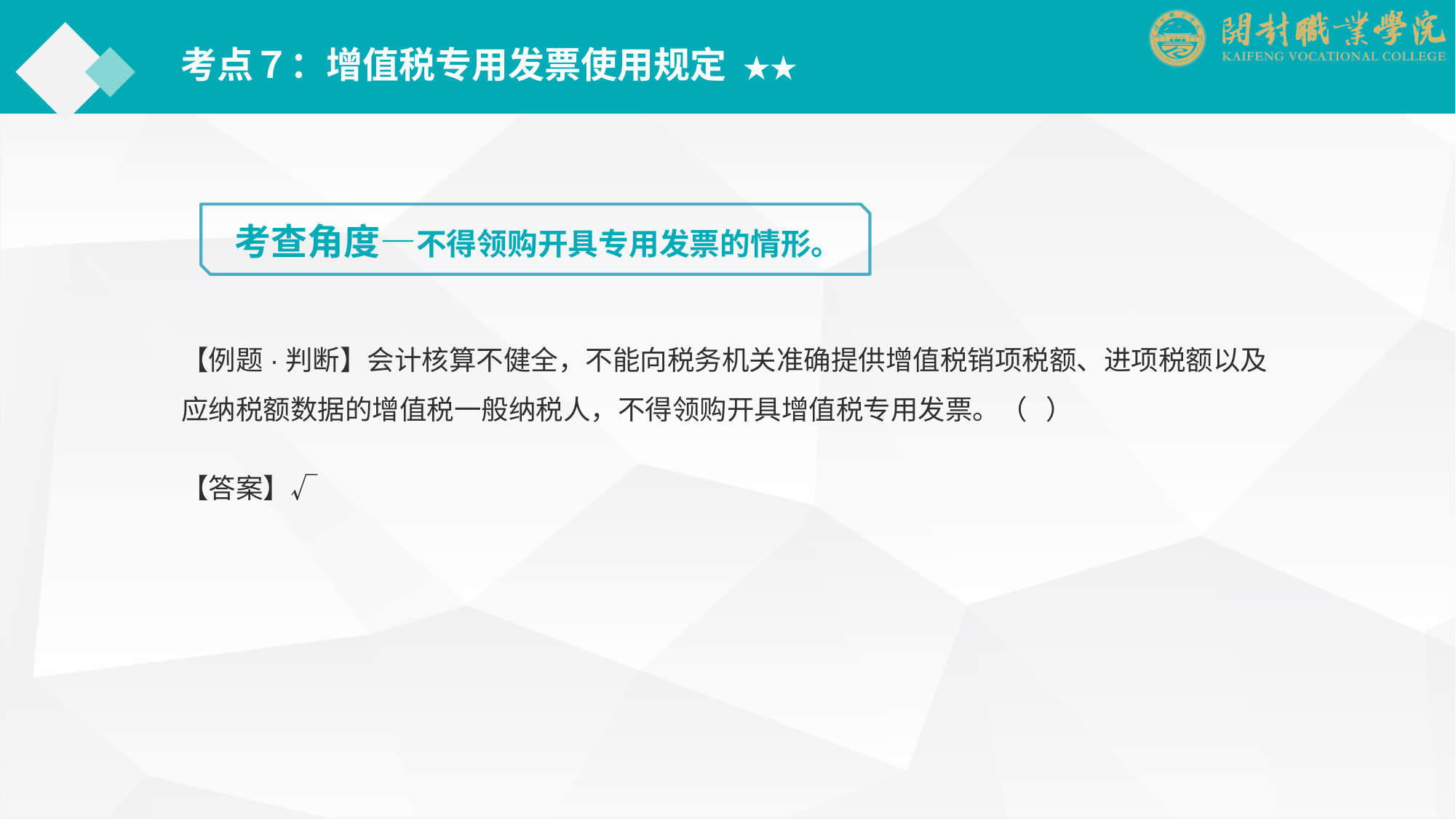

考点７：增值税专用发票使用规定  ★★

考查角度—不得领购开具专用发票的情形。
【例题·判断】会计核算不健全，不能向税务机关准确提供增值税销项税额、进项税额以及应纳税额数据的增值税一般纳税人，不得领购开具增值税专用发票。（   ）
【答案】√